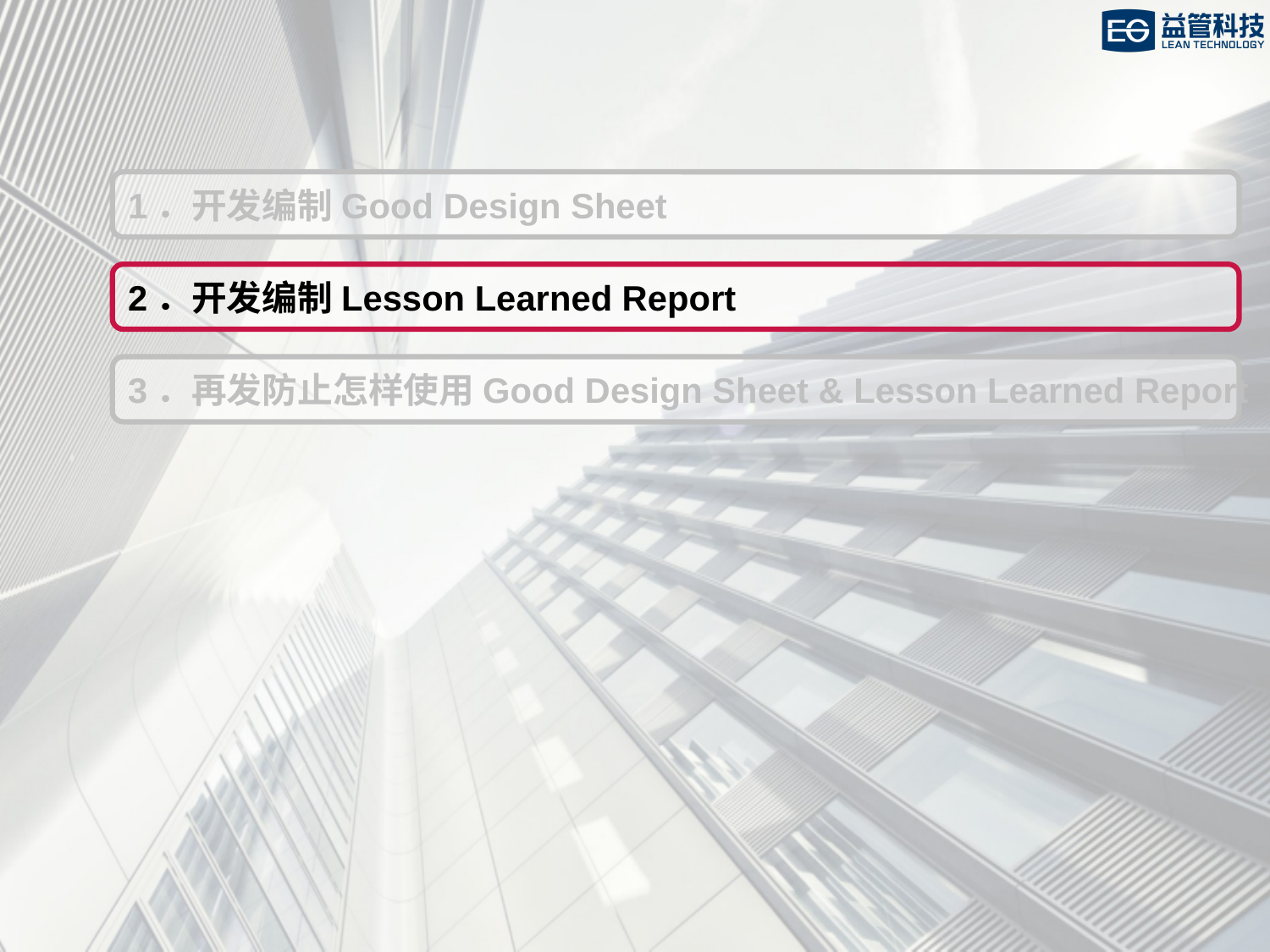

1．开发编制Good Design Sheet
2．开发编制Lesson Learned Report
3．再发防止怎样使用Good Design Sheet & Lesson Learned Report